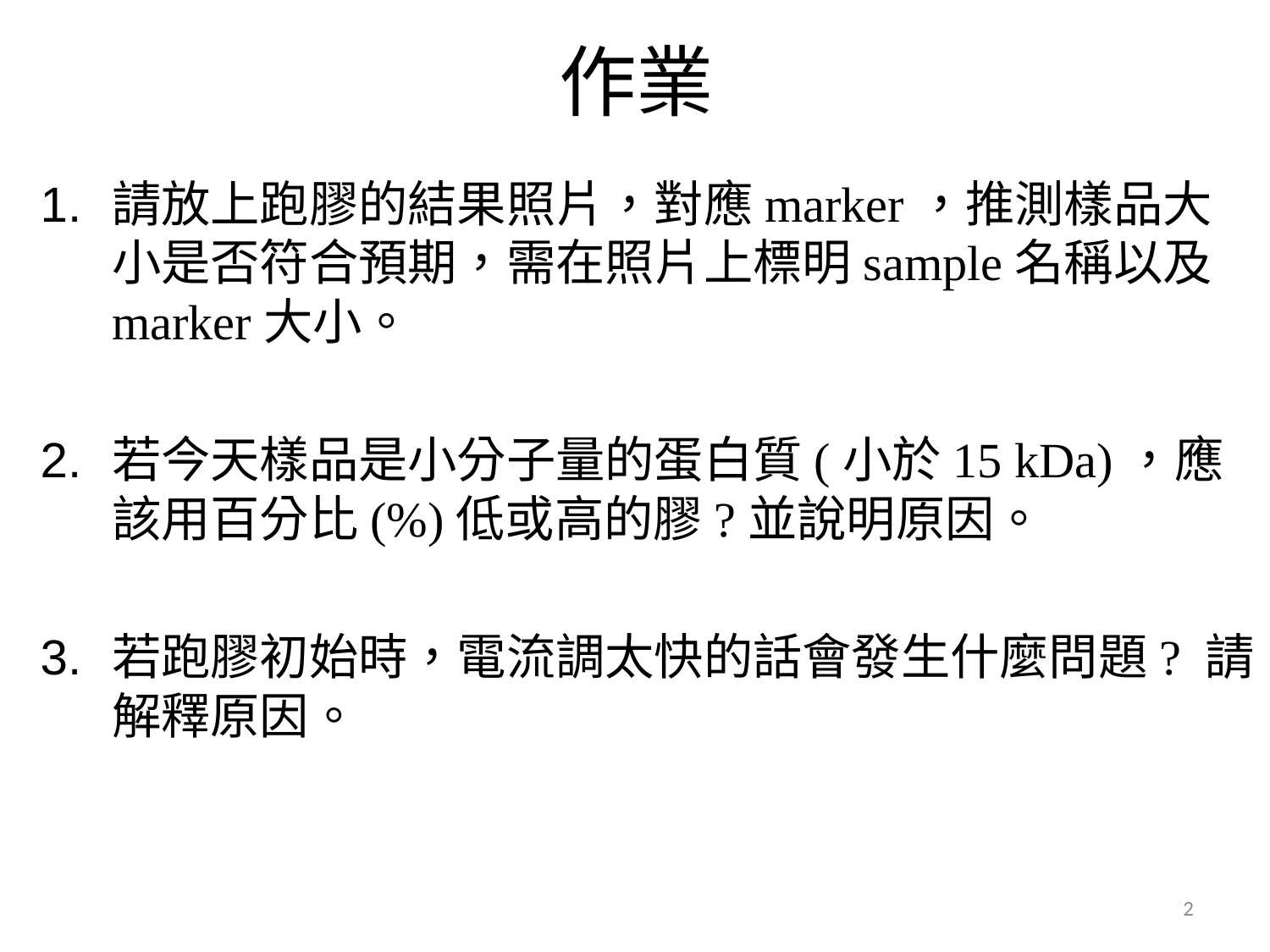

# 作業
請放上跑膠的結果照片，對應marker，推測樣品大小是否符合預期，需在照片上標明sample名稱以及marker大小。

若今天樣品是小分子量的蛋白質(小於15 kDa)，應該用百分比(%)低或高的膠?並說明原因。

若跑膠初始時，電流調太快的話會發生什麼問題? 請解釋原因。
2